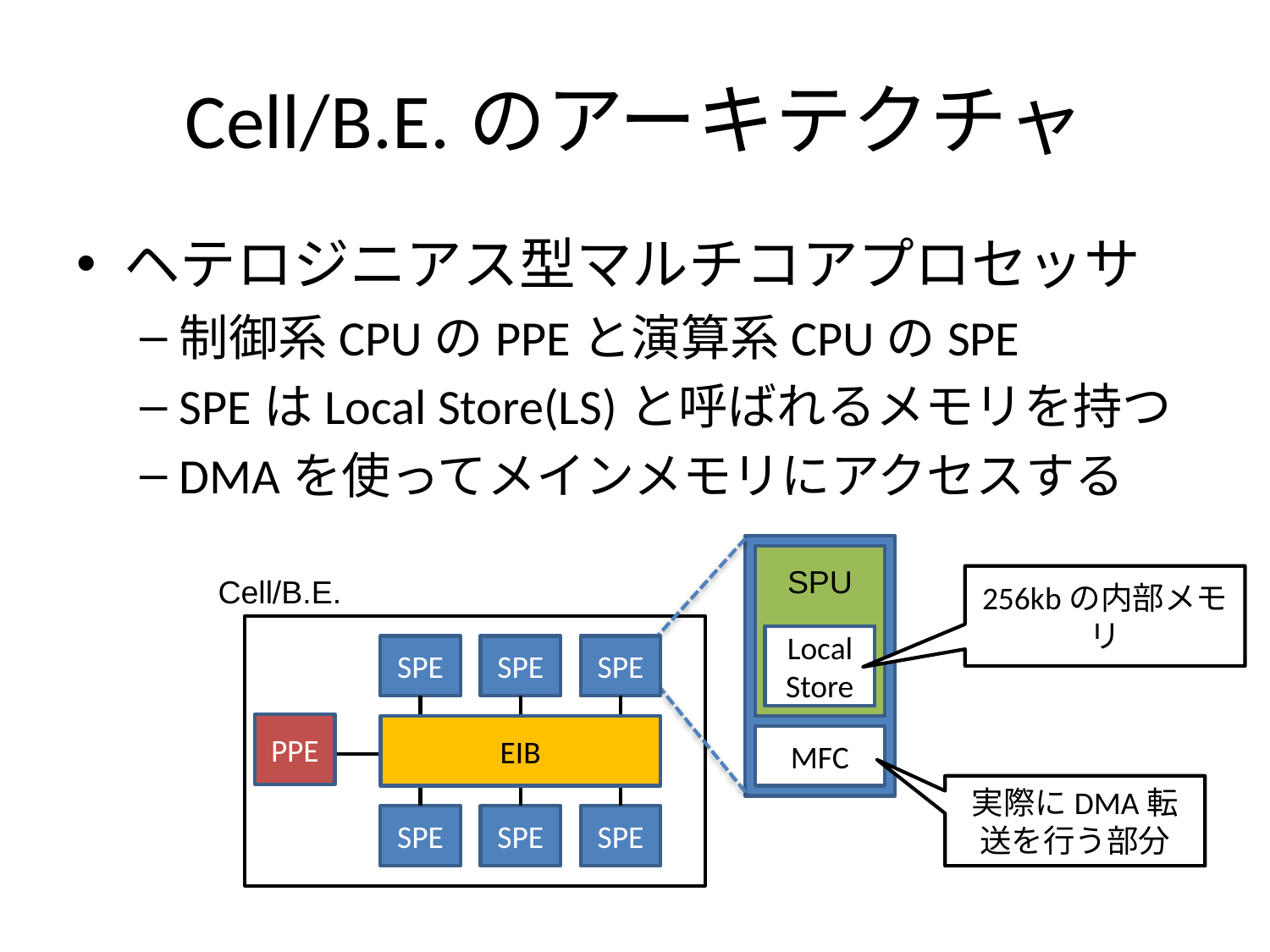

# Cell/B.E.のアーキテクチャ
ヘテロジニアス型マルチコアプロセッサ
制御系CPUのPPEと演算系CPUのSPE
SPEはLocal Store(LS)と呼ばれるメモリを持つ
DMAを使ってメインメモリにアクセスする

SPU
Local
Store
MFC
Cell/B.E.
256kbの内部メモリ

SPE
SPE
SPE
PPE
EIB
SPE
SPE
SPE
実際にDMA転送を行う部分